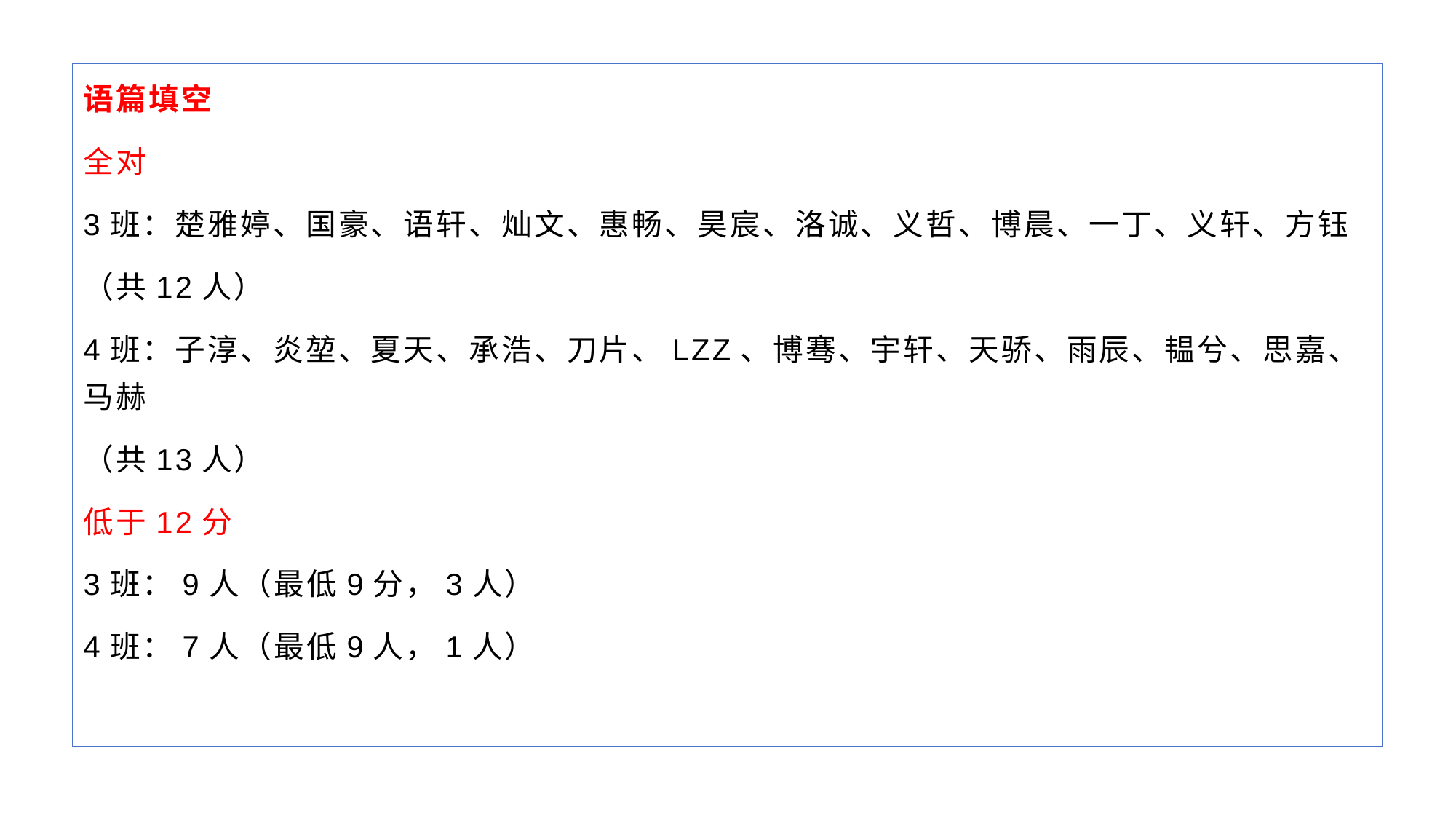

语篇填空
全对
3班：楚雅婷、国豪、语轩、灿文、惠畅、昊宸、洛诚、义哲、博晨、一丁、义轩、方钰
（共12人）
4班：子淳、炎堃、夏天、承浩、刀片、LZZ、博骞、宇轩、天骄、雨辰、韫兮、思嘉、马赫
（共13人）
低于12分
3班：9人（最低9分，3人）
4班：7人（最低9人，1人）